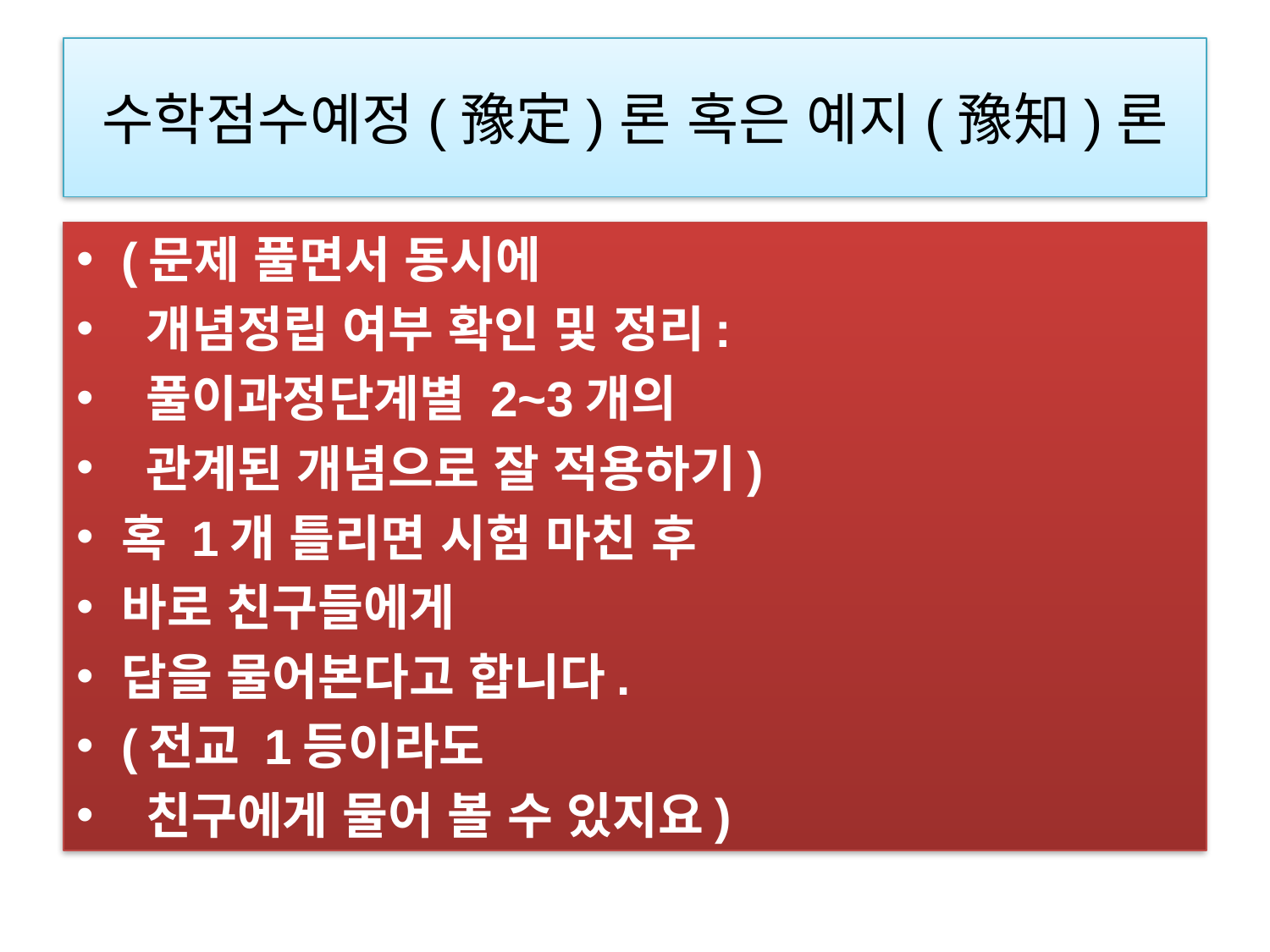

# 수학점수예정(豫定)론 혹은 예지(豫知)론
(문제 풀면서 동시에
 개념정립 여부 확인 및 정리:
 풀이과정단계별 2~3개의
 관계된 개념으로 잘 적용하기)
혹 1개 틀리면 시험 마친 후
바로 친구들에게
답을 물어본다고 합니다.
(전교 1등이라도
 친구에게 물어 볼 수 있지요)